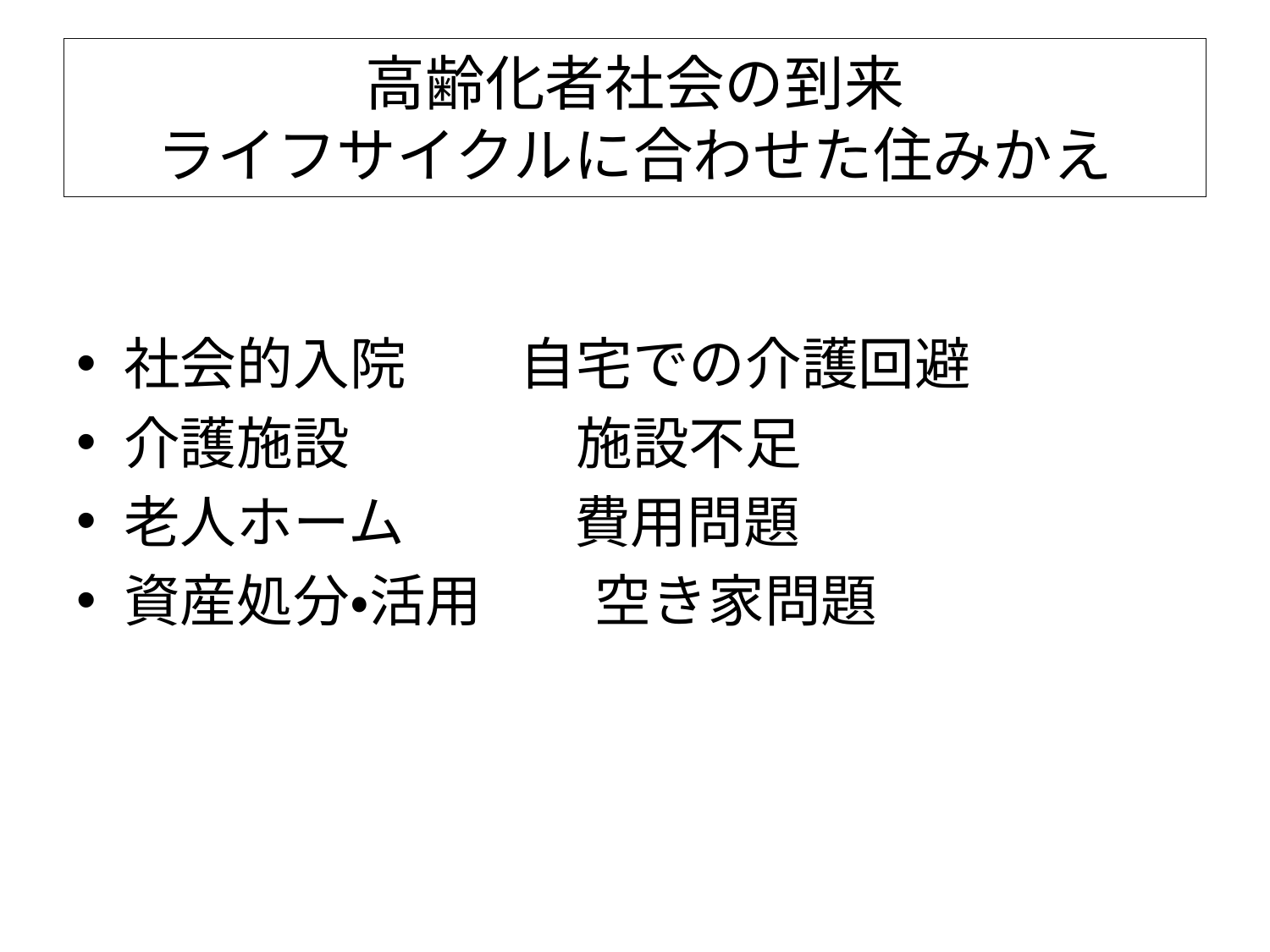

# 高齢化者社会の到来 ライフサイクルに合わせた住みかえ
社会的入院　　自宅での介護回避
介護施設　　　　施設不足
老人ホーム　　　費用問題
資産処分・活用　　空き家問題